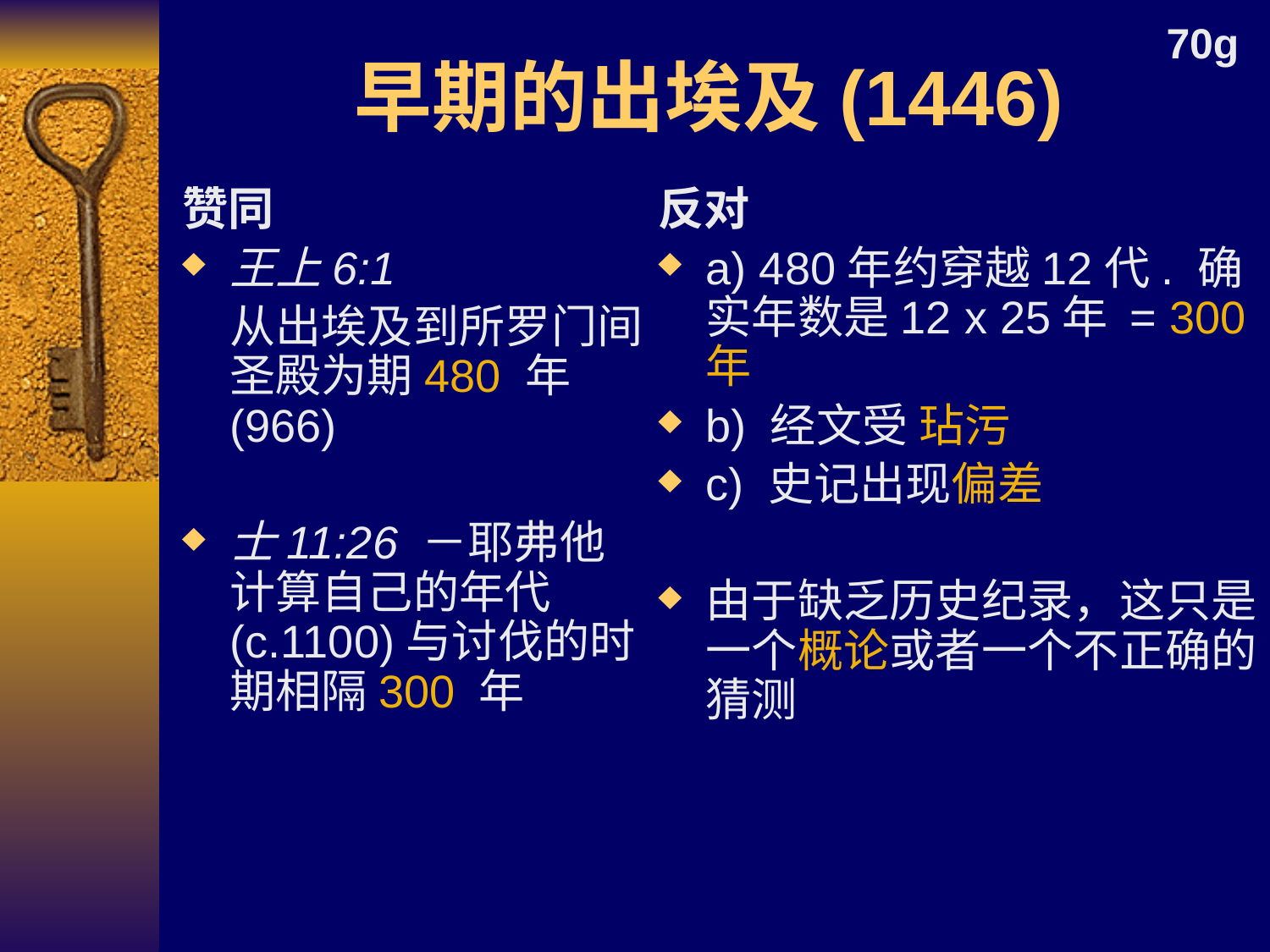

# 早期的出埃及(1446)
70g
赞同
王上6:1
	从出埃及到所罗门间圣殿为期480 年 (966)

士11:26 －耶弗他计算自己的年代(c.1100)与讨伐的时期相隔300 年
反对
a) 480年约穿越12代. 确实年数是12 x 25年 = 300年
b) 经文受 玷污
c) 史记出现偏差

由于缺乏历史纪录，这只是一个概论或者一个不正确的猜测